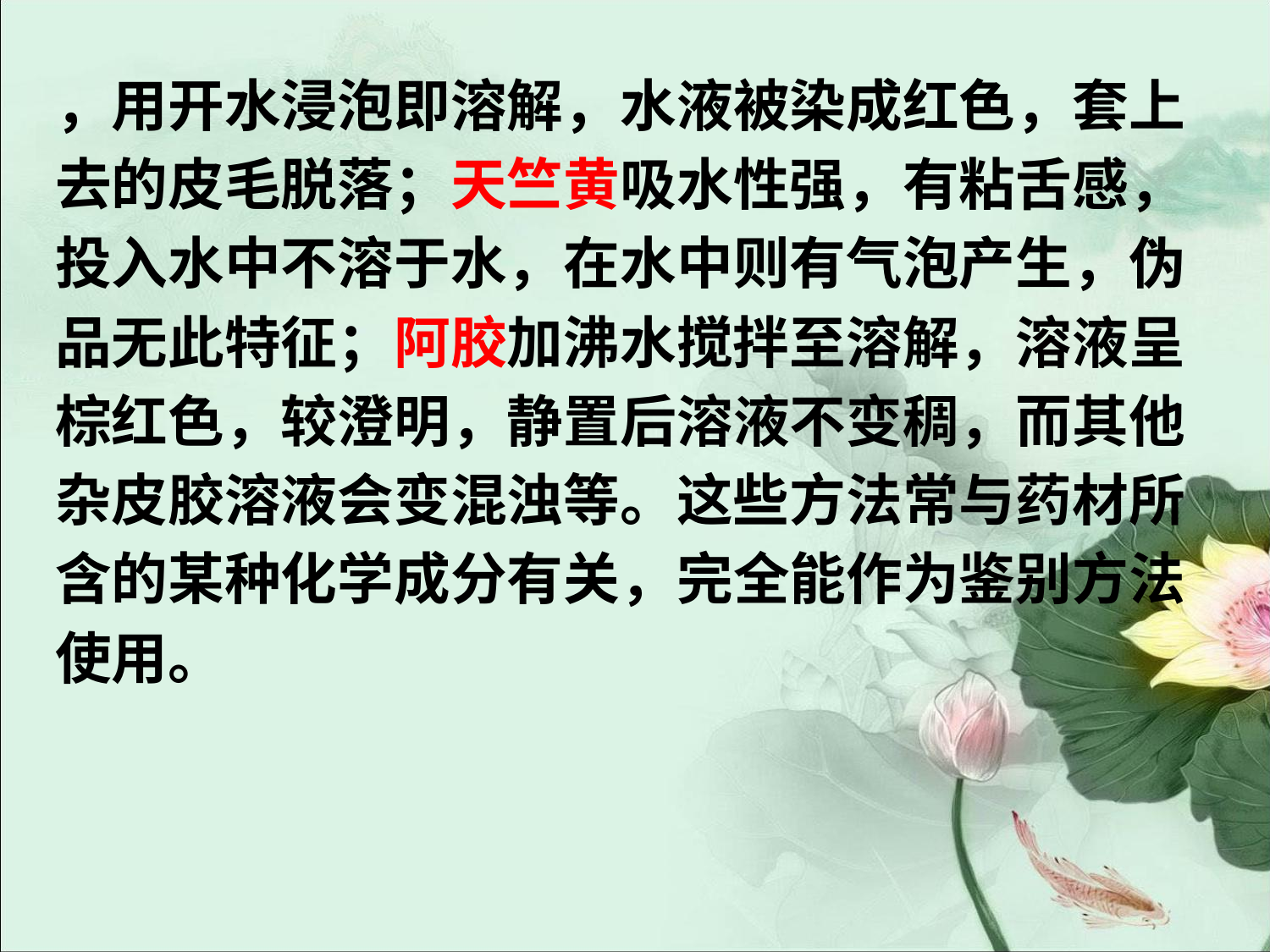

#
，用开水浸泡即溶解，水液被染成红色，套上
去的皮毛脱落；天竺黄吸水性强，有粘舌感，
投入水中不溶于水，在水中则有气泡产生，伪
品无此特征；阿胶加沸水搅拌至溶解，溶液呈
棕红色，较澄明，静置后溶液不变稠，而其他
杂皮胶溶液会变混浊等。这些方法常与药材所
含的某种化学成分有关，完全能作为鉴别方法
使用。